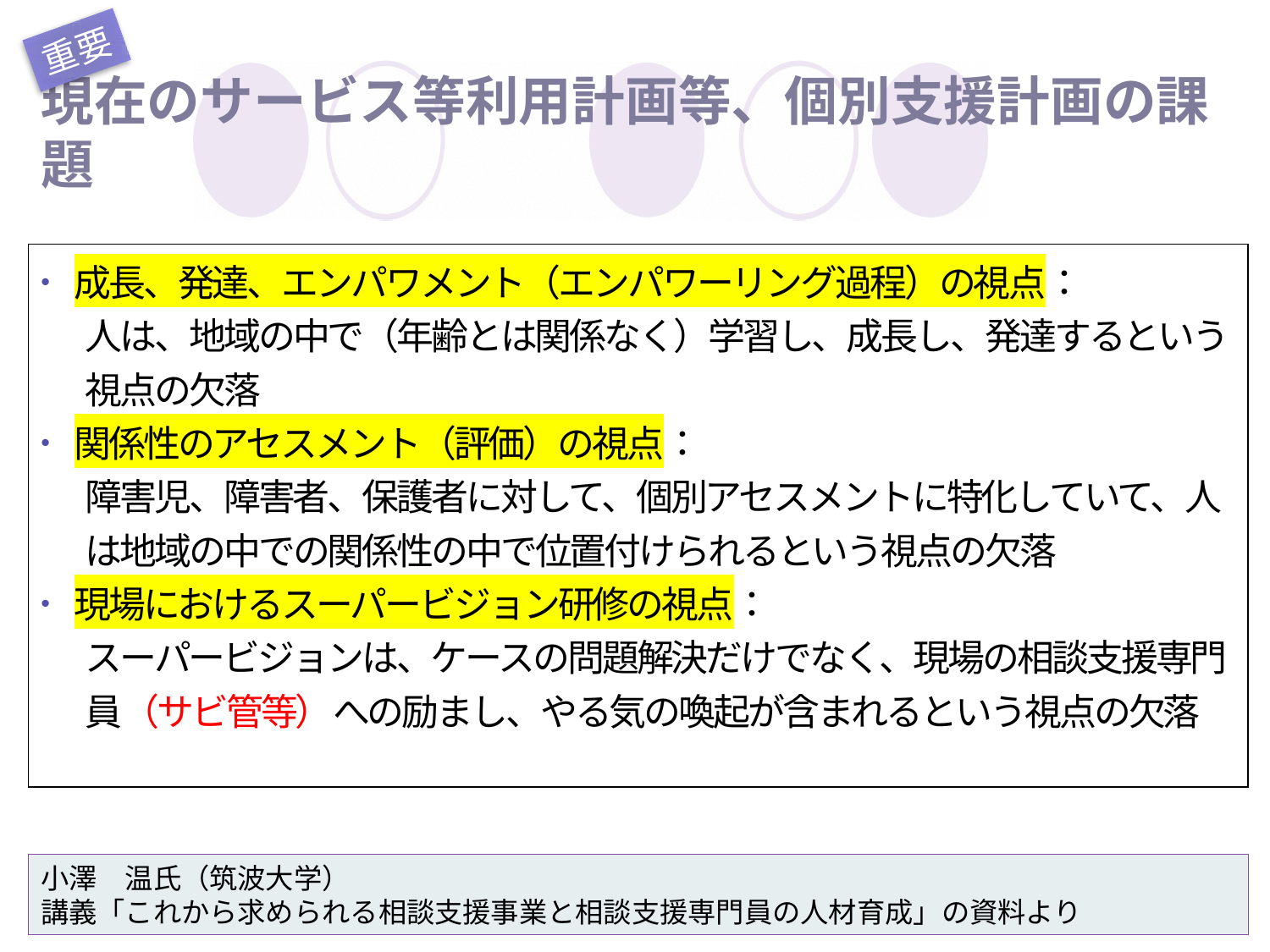

重要
# 現在のサービス等利用計画等、個別支援計画の課題
成長、発達、エンパワメント（エンパワーリング過程）の視点：
人は、地域の中で（年齢とは関係なく）学習し、成長し、発達するという視点の欠落
関係性のアセスメント（評価）の視点：
障害児、障害者、保護者に対して、個別アセスメントに特化していて、人は地域の中での関係性の中で位置付けられるという視点の欠落
現場におけるスーパービジョン研修の視点：
スーパービジョンは、ケースの問題解決だけでなく、現場の相談支援専門員（サビ管等）への励まし、やる気の喚起が含まれるという視点の欠落
小澤　温氏（筑波大学）
講義「これから求められる相談支援事業と相談支援専門員の人材育成」の資料より